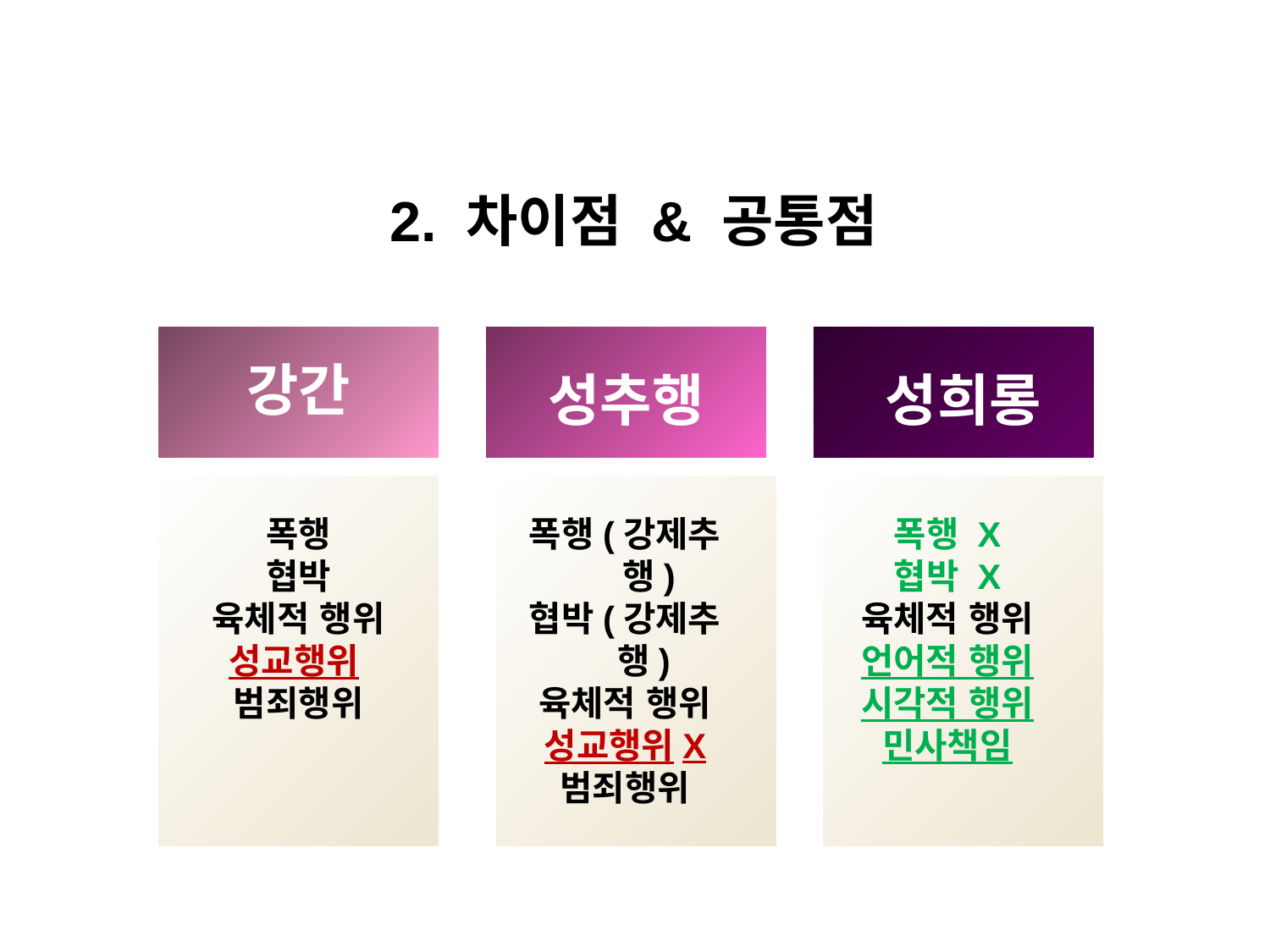

2. 차이점 & 공통점

강간
성추행
성희롱

폭행
협박
육체적 행위
성교행위
범죄행위
폭행(강제추행)
협박(강제추행)
육체적 행위
성교행위X
범죄행위
폭행 X
협박 X
육체적 행위
언어적 행위
시각적 행위
민사책임